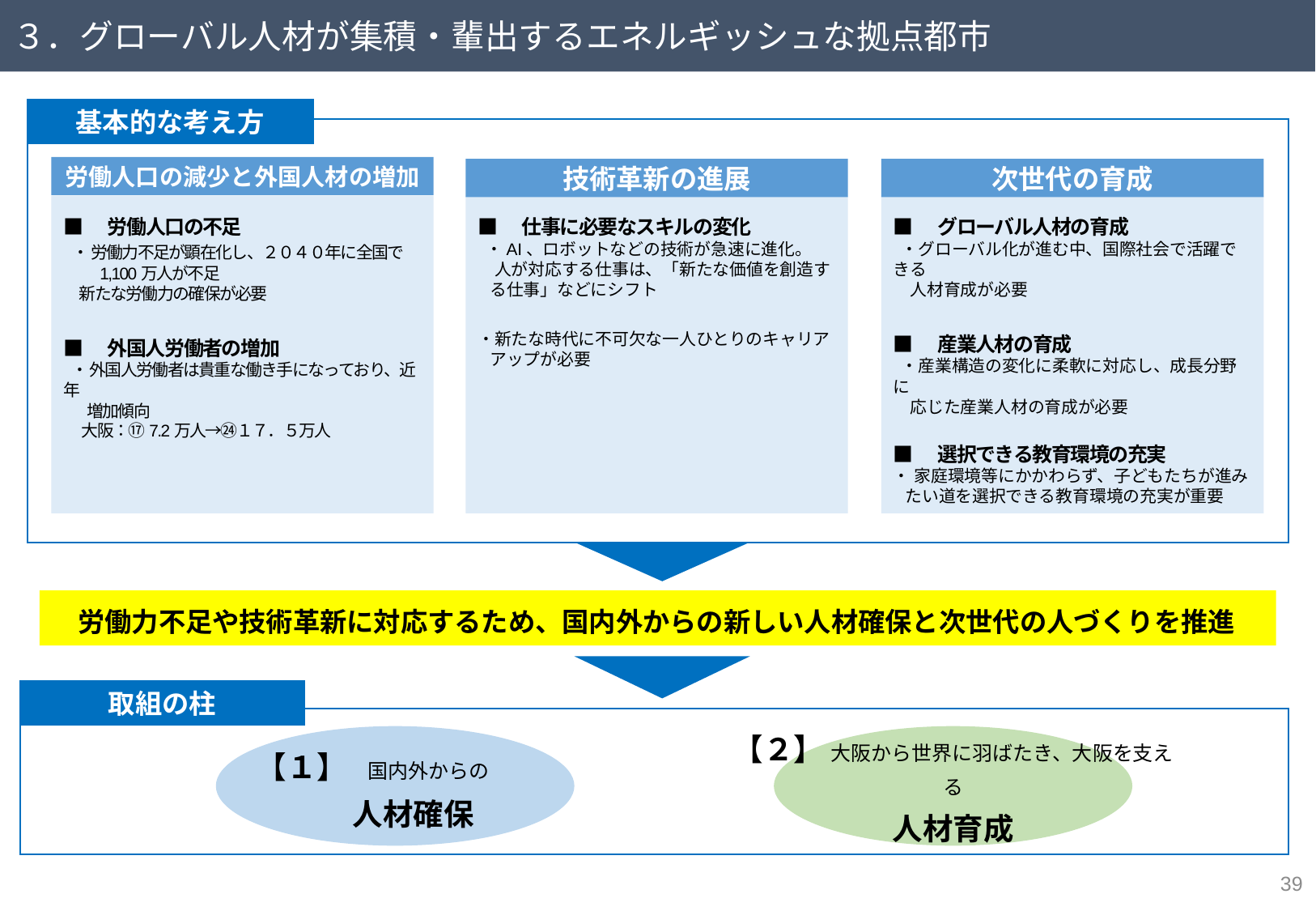

３．グローバル人材が集積・輩出するエネルギッシュな拠点都市
基本的な考え方

労働人口の減少と外国人材の増加
技術革新の進展
次世代の育成
■　労働人口の不足
 ・ 労働力不足が顕在化し、２０４０年に全国で
　　1,100万人が不足
    新たな労働力の確保が必要

■　外国人労働者の増加
 ・ 外国人労働者は貴重な働き手になっており、近年
 　増加傾向
　 大阪：⑰7.2万人→㉔１７．５万人
■　グローバル人材の育成
 ・グローバル化が進む中、国際社会で活躍できる
　人材育成が必要

■　産業人材の育成
 ・産業構造の変化に柔軟に対応し、成長分野に
　応じた産業人材の育成が必要

■　選択できる教育環境の充実
・ 家庭環境等にかかわらず、子どもたちが進み
  たい道を選択できる教育環境の充実が重要
■　仕事に必要なスキルの変化
 ・AI、ロボットなどの技術が急速に進化。
　人が対応する仕事は、「新たな価値を創造する仕事」などにシフト

・新たな時代に不可欠な一人ひとりのキャリアアップが必要

労働力不足や技術革新に対応するため、国内外からの新しい人材確保と次世代の人づくりを推進

取組の柱

【２】 大阪から世界に羽ばたき、大阪を支える
人材育成
【１】　国内外からの
　　人材確保
39